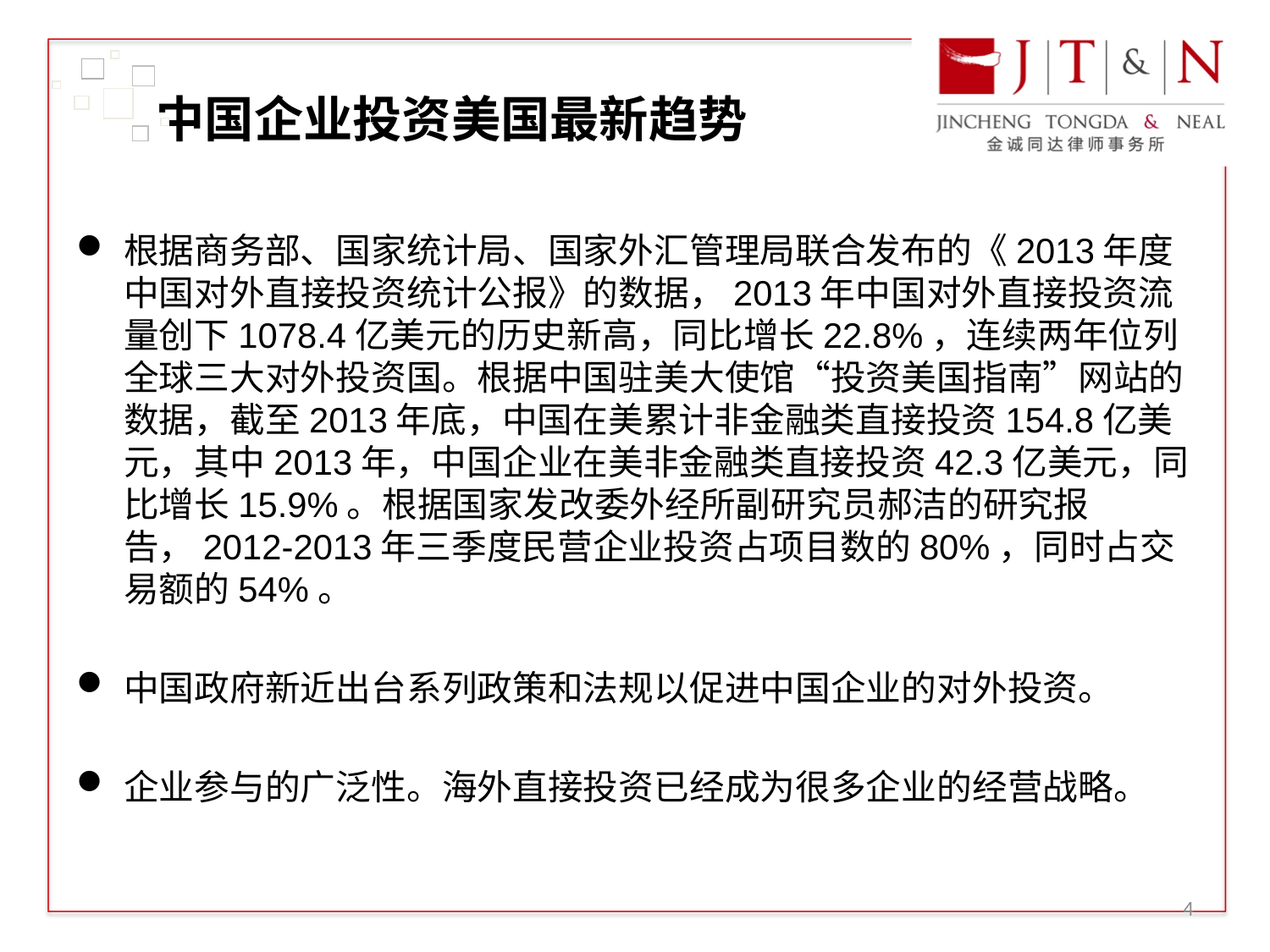

# 中国企业投资美国最新趋势

根据商务部、国家统计局、国家外汇管理局联合发布的《2013年度中国对外直接投资统计公报》的数据，2013年中国对外直接投资流量创下1078.4亿美元的历史新高，同比增长22.8%，连续两年位列全球三大对外投资国。根据中国驻美大使馆“投资美国指南”网站的数据，截至2013年底，中国在美累计非金融类直接投资154.8亿美元，其中2013年，中国企业在美非金融类直接投资42.3亿美元，同比增长15.9%。根据国家发改委外经所副研究员郝洁的研究报告，2012-2013年三季度民营企业投资占项目数的80%，同时占交易额的54%。

中国政府新近出台系列政策和法规以促进中国企业的对外投资。

企业参与的广泛性。海外直接投资已经成为很多企业的经营战略。

4